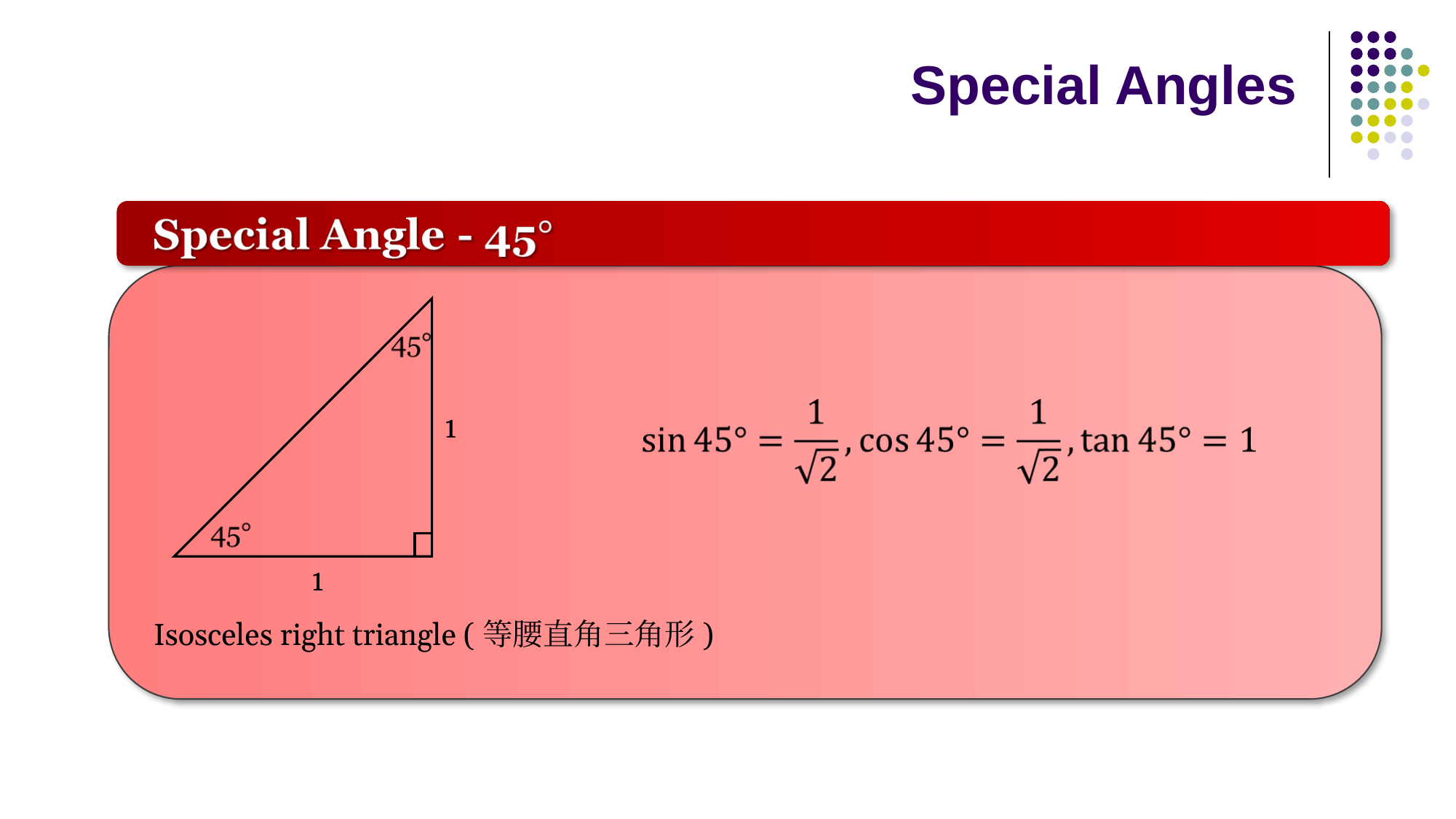

# Special Angles

1

1
Isosceles right triangle (等腰直角三角形)